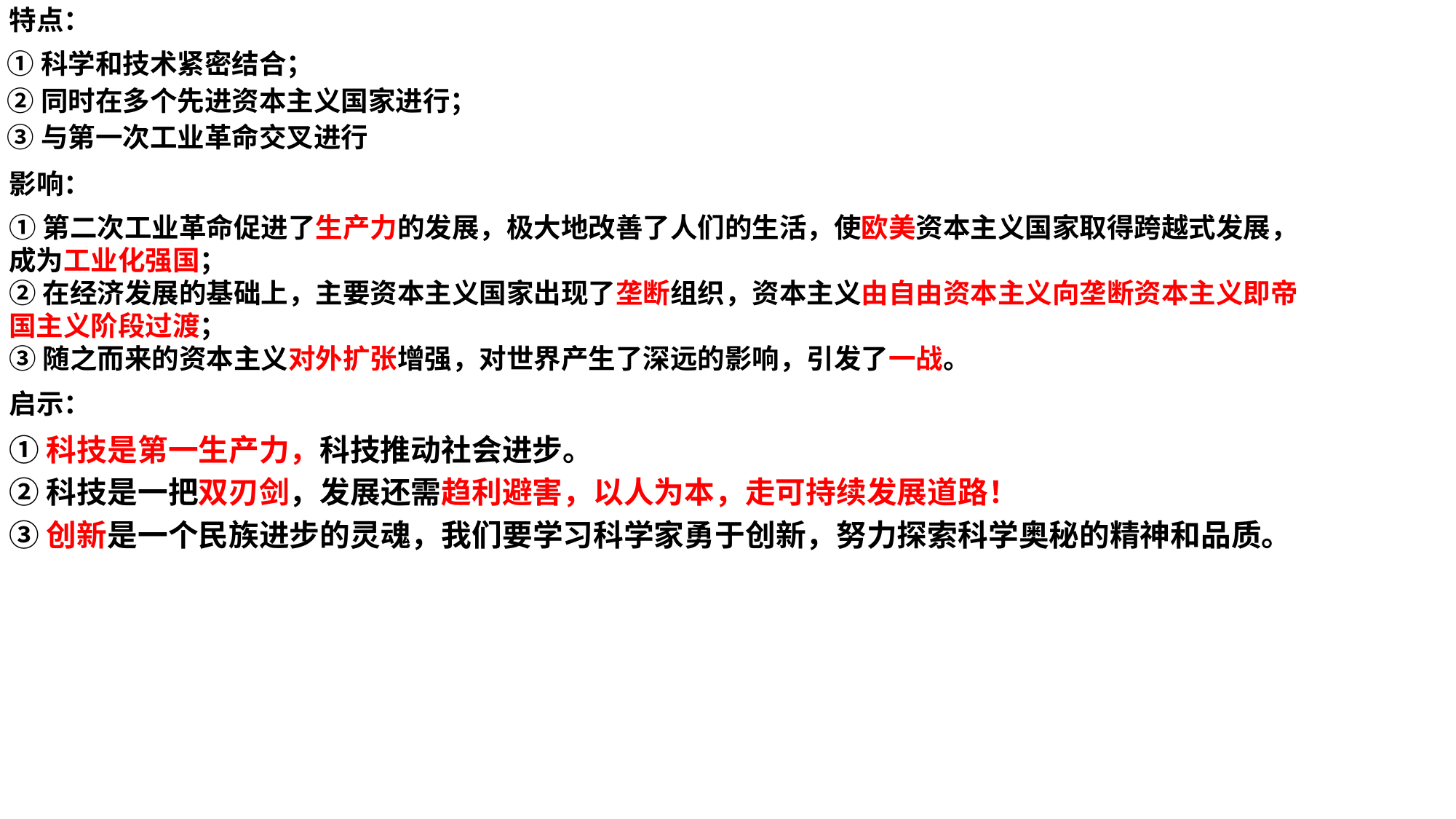

特点：
①科学和技术紧密结合；
②同时在多个先进资本主义国家进行；
③与第一次工业革命交叉进行
影响：
①第二次工业革命促进了生产力的发展，极大地改善了人们的生活，使欧美资本主义国家取得跨越式发展，成为工业化强国；
②在经济发展的基础上，主要资本主义国家出现了垄断组织，资本主义由自由资本主义向垄断资本主义即帝国主义阶段过渡；
③随之而来的资本主义对外扩张增强，对世界产生了深远的影响，引发了一战。
启示：
①科技是第一生产力，科技推动社会进步。
②科技是一把双刃剑，发展还需趋利避害，以人为本，走可持续发展道路！
③创新是一个民族进步的灵魂，我们要学习科学家勇于创新，努力探索科学奥秘的精神和品质。